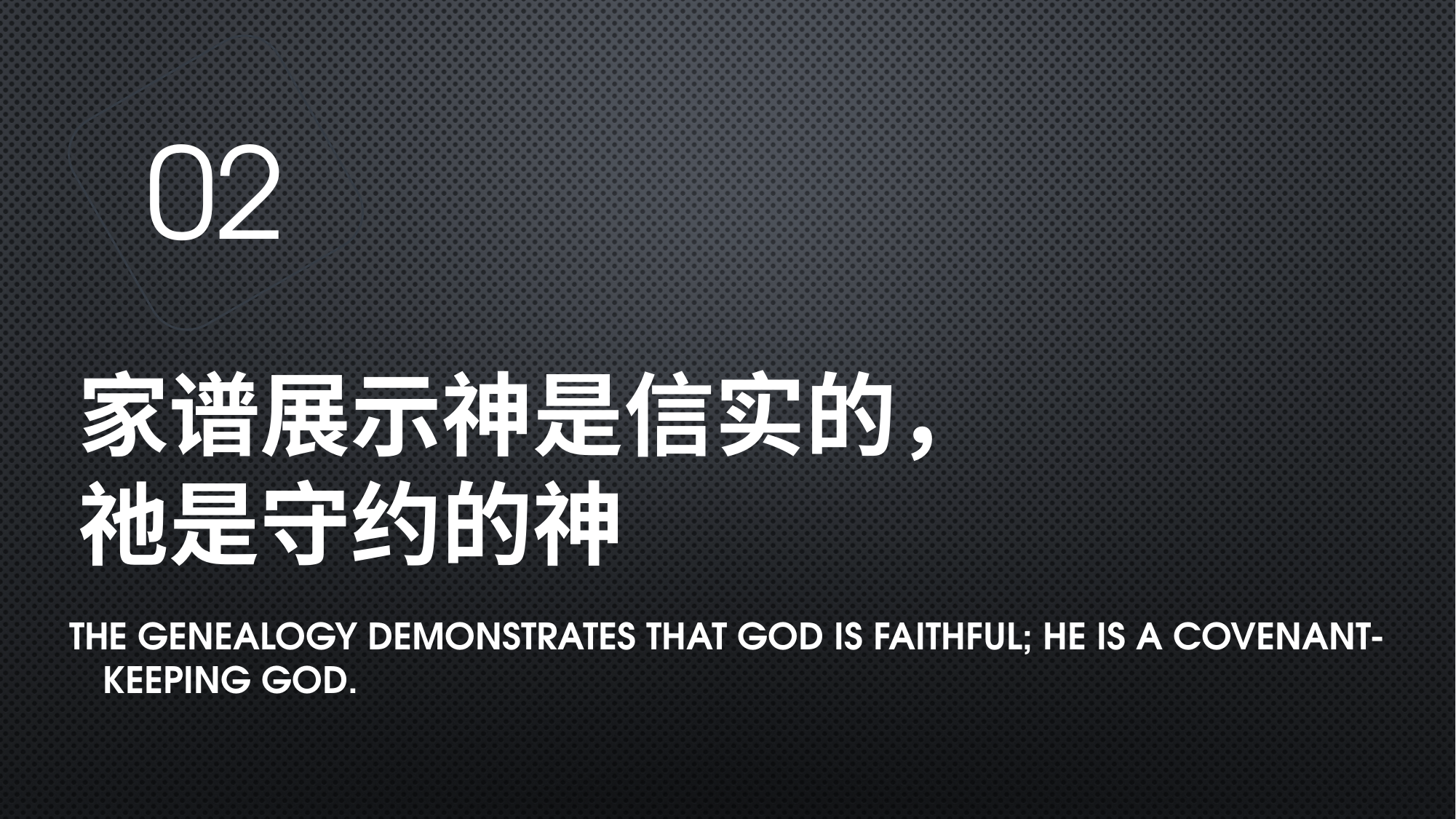

02
# 家谱展示神是信实的， 祂是守约的神
The genealogy demonstrates that God is faithful; He is a covenant-keeping God.